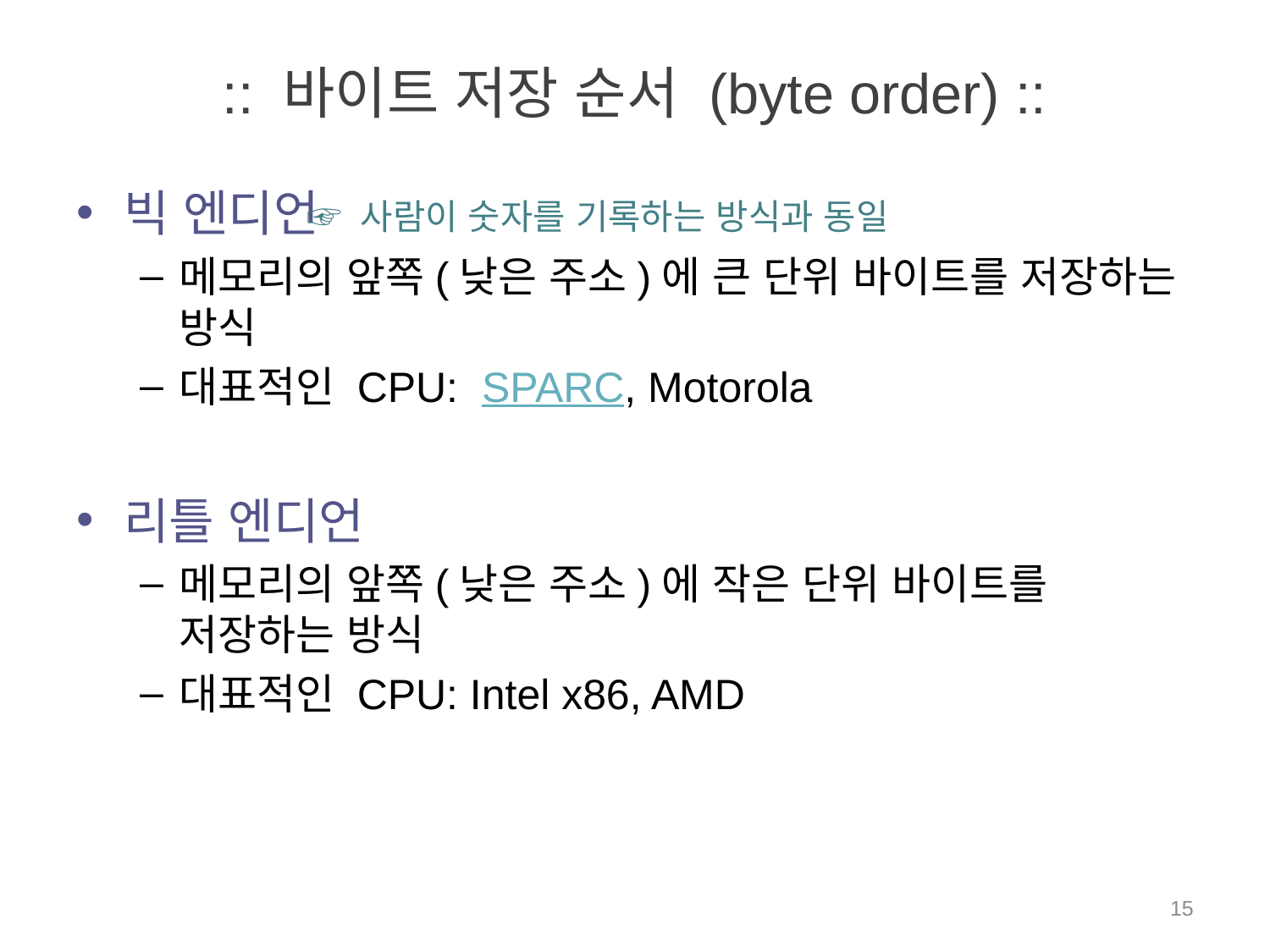

# :: 바이트 저장 순서 (byte order) ::
빅 엔디언
메모리의 앞쪽(낮은 주소)에 큰 단위 바이트를 저장하는 방식
대표적인 CPU:  SPARC, Motorola

리틀 엔디언
메모리의 앞쪽(낮은 주소)에 작은 단위 바이트를 저장하는 방식
대표적인 CPU: Intel x86, AMD
☞ 사람이 숫자를 기록하는 방식과 동일
15